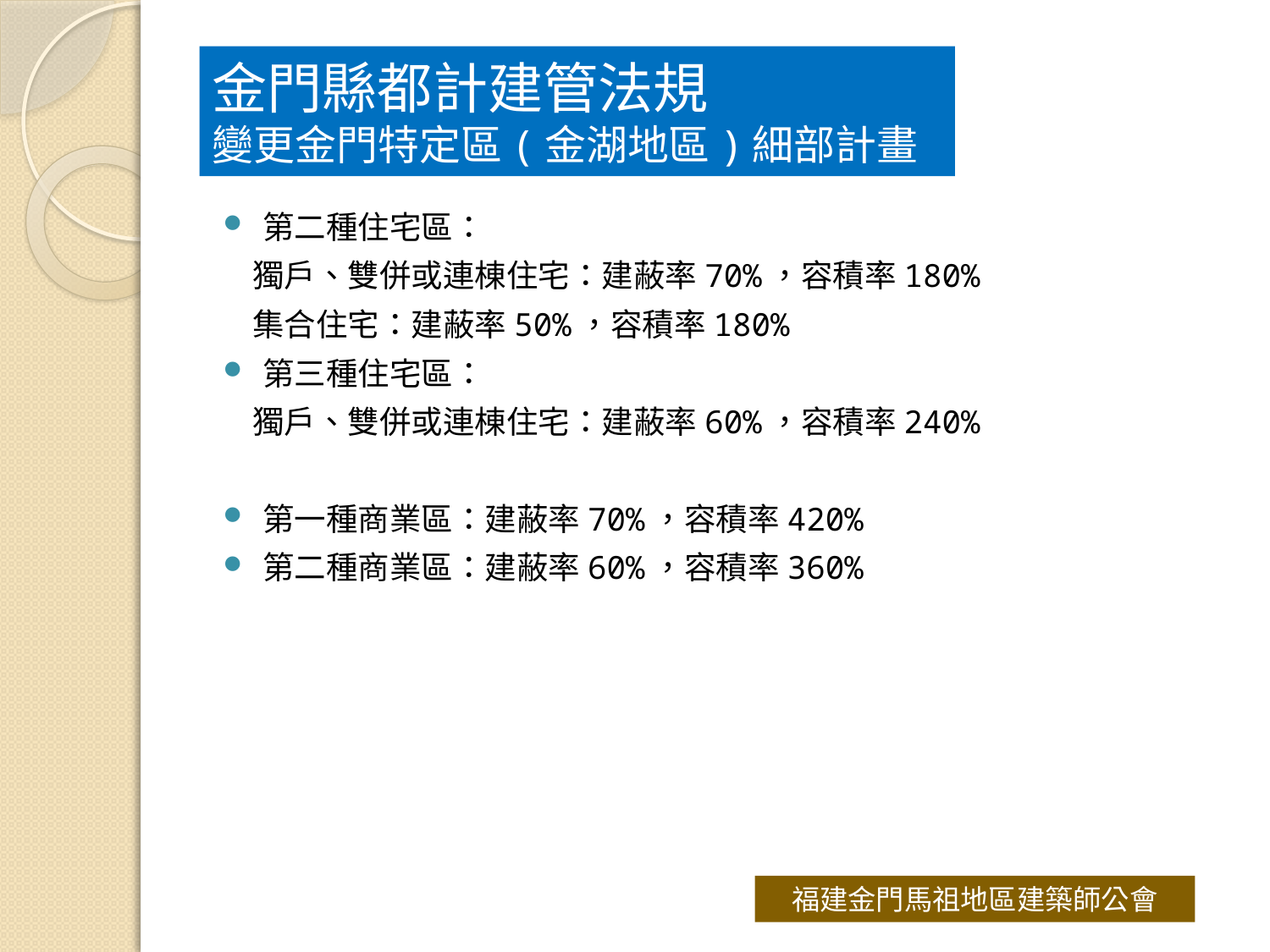

# 金門縣都計建管法規 變更金門特定區(金湖地區)細部計畫
第二種住宅區：
   獨戶、雙併或連棟住宅：建蔽率70%，容積率180%
   集合住宅：建蔽率50%，容積率180%
第三種住宅區：
   獨戶、雙併或連棟住宅：建蔽率60%，容積率240%

第一種商業區：建蔽率70%，容積率420%
第二種商業區：建蔽率60%，容積率360%
福建金門馬祖地區建築師公會